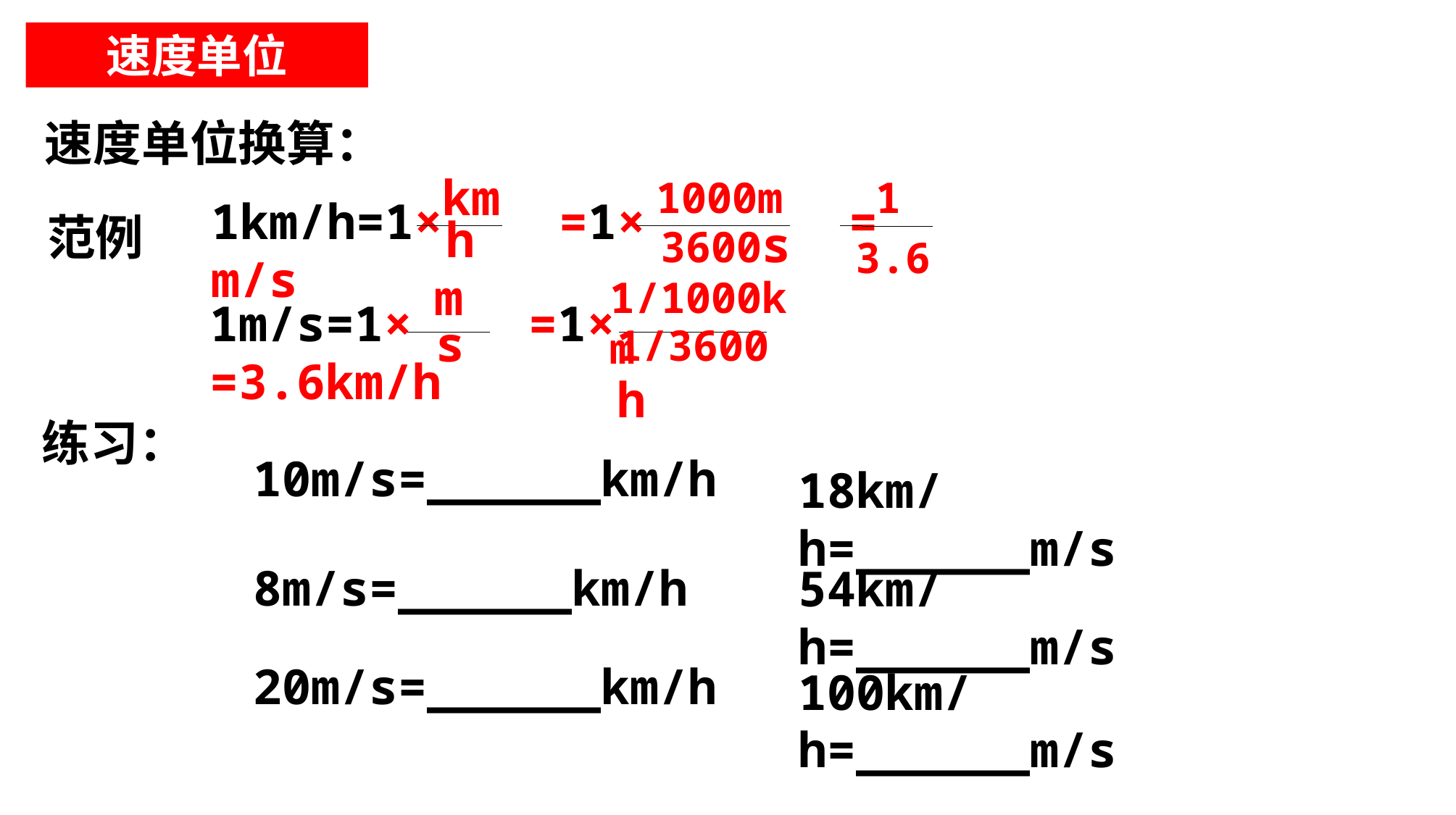

速度单位
速度单位换算：
km
1000m
1
1km/h=1×    =1×       =     m/s
h
3600s
3.6
范例
m
1/1000km
1m/s=1×    =1×         =3.6km/h
s
1/3600h
练习：
10m/s=______km/h
18km/h=______m/s
8m/s=______km/h
54km/h=______m/s
20m/s=______km/h
100km/h=______m/s